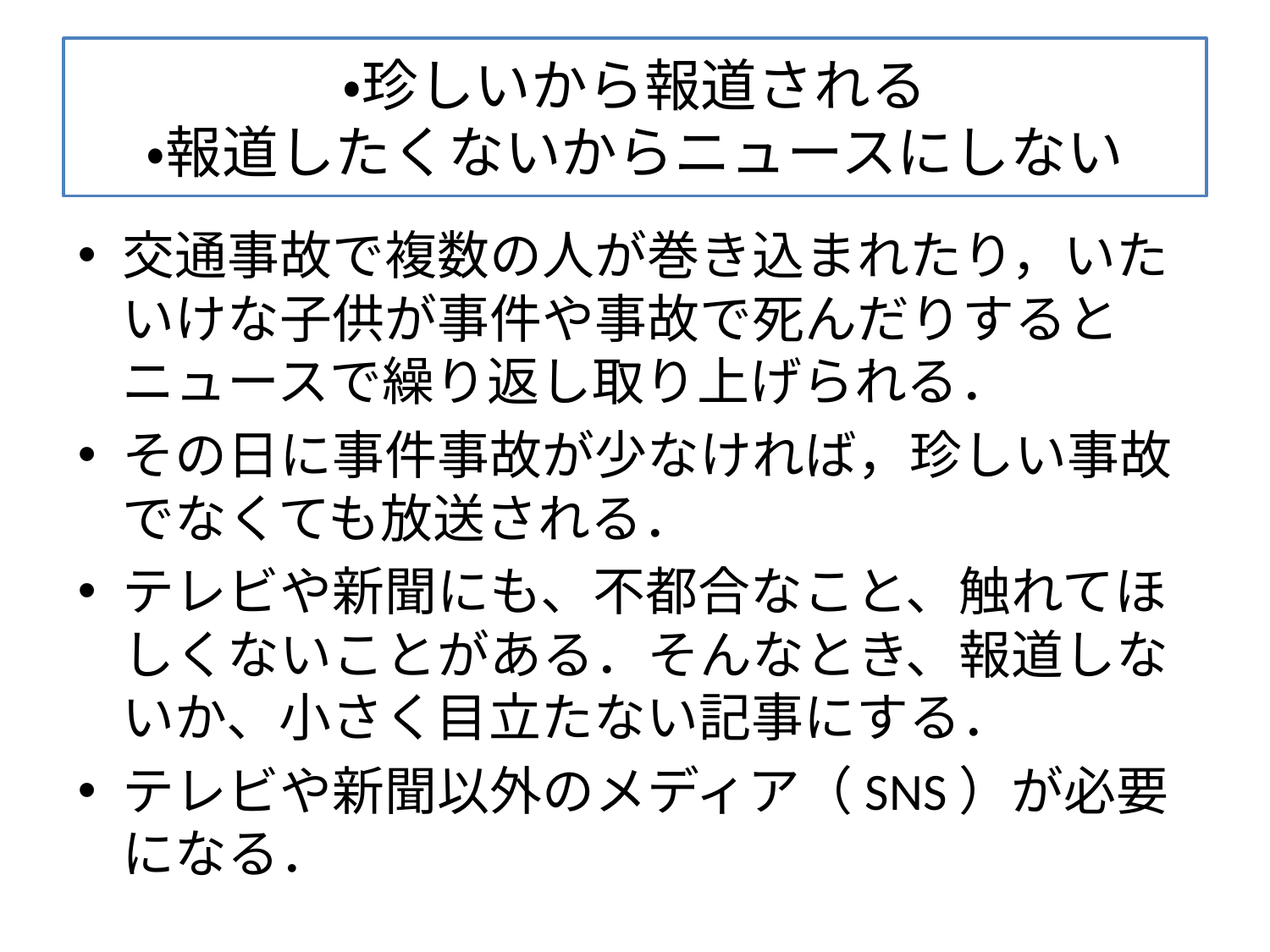

# ・珍しいから報道される ・報道したくないからニュースにしない
交通事故で複数の人が巻き込まれたり，いたいけな子供が事件や事故で死んだりするとニュースで繰り返し取り上げられる．
その日に事件事故が少なければ，珍しい事故でなくても放送される．
テレビや新聞にも、不都合なこと、触れてほしくないことがある．そんなとき、報道しないか、小さく目立たない記事にする．
テレビや新聞以外のメディア（SNS）が必要になる．